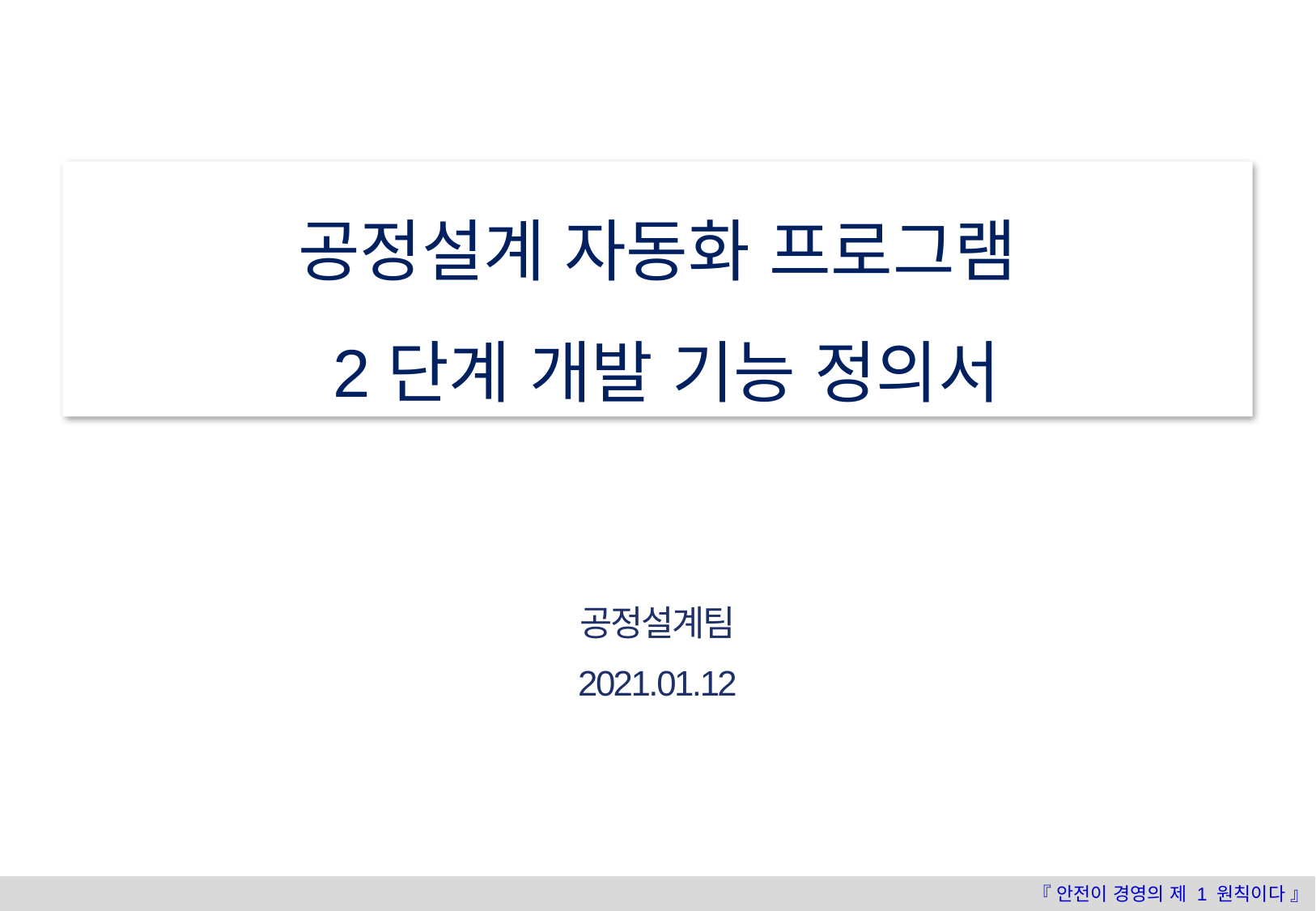

공정설계 자동화 프로그램
 2단계 개발 기능 정의서
공정설계팀
2021.01.12